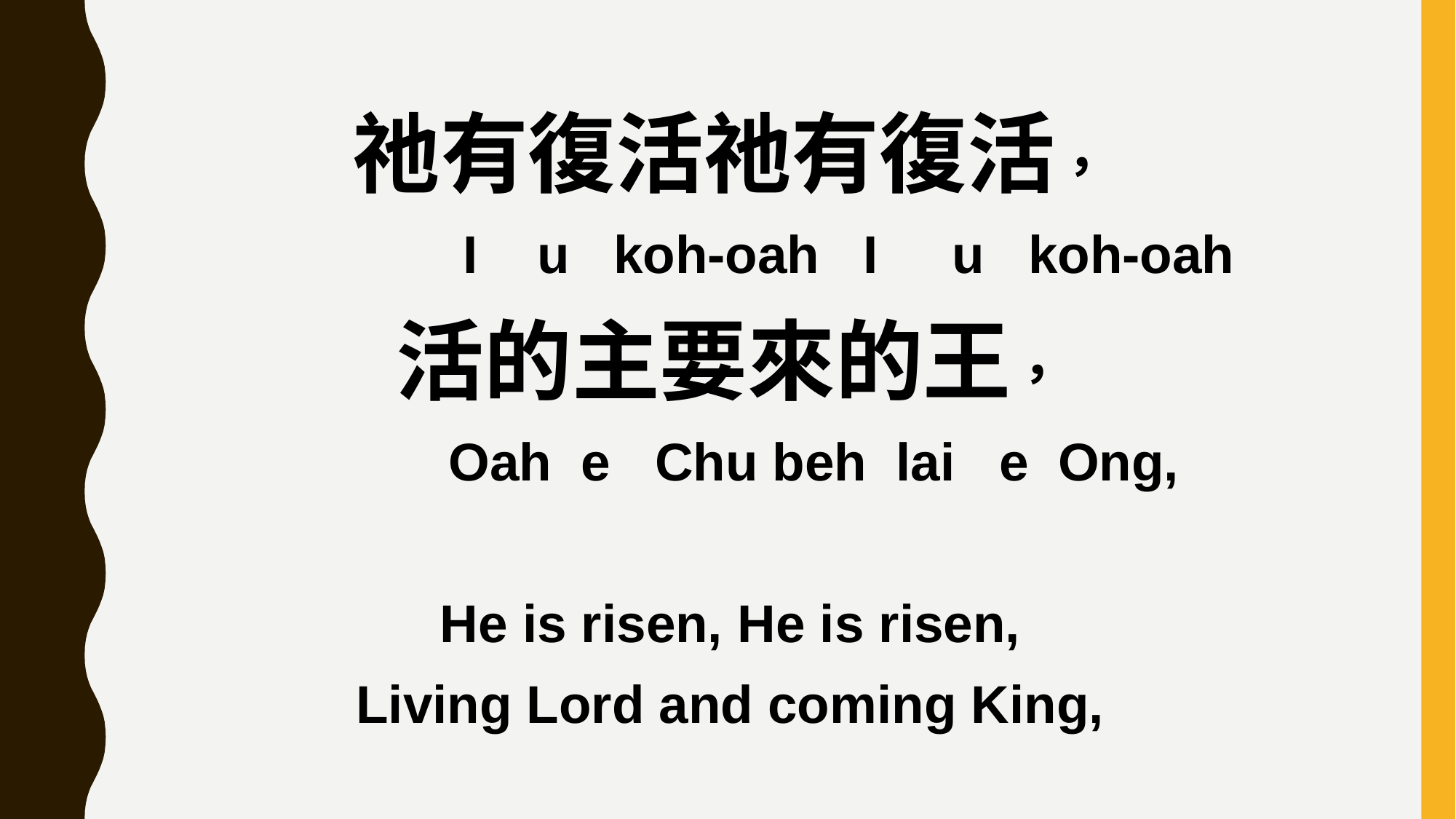

祂有復活祂有復活，
                  I    u   koh-oah   I     u   koh-oah
活的主要來的王，
                 Oah  e   Chu beh  lai   e  Ong,

He is risen, He is risen,
Living Lord and coming King,